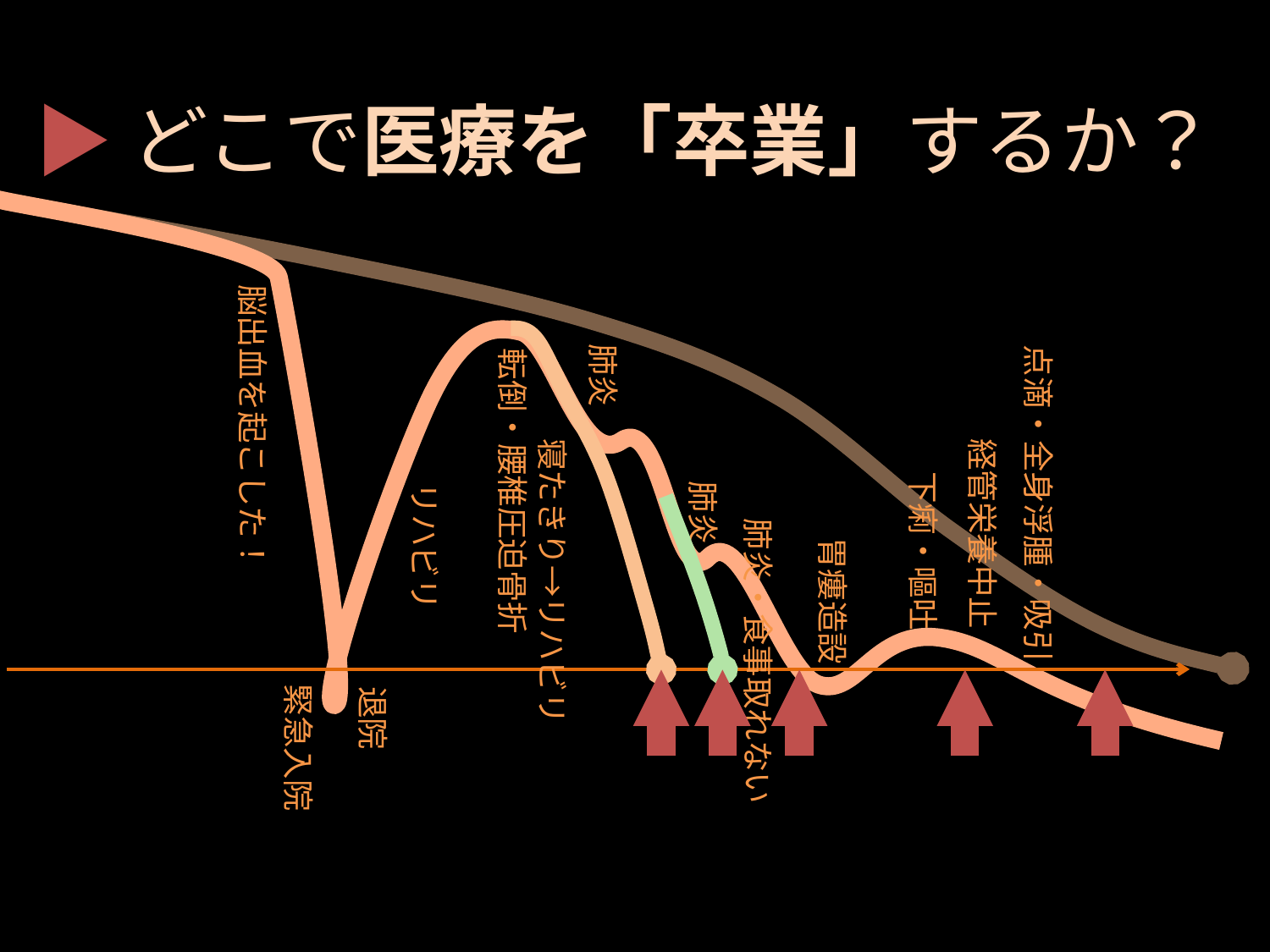

▶どこで医療を「卒業」するか？

脳出血を起こした！
肺炎
点滴・全身浮腫・吸引
転倒・腰椎圧迫骨折
寝たきり→リハビリ
経管栄養中止
下痢・嘔吐
肺炎
リハビリ
肺炎・食事取れない
胃瘻造設
緊急入院
退院